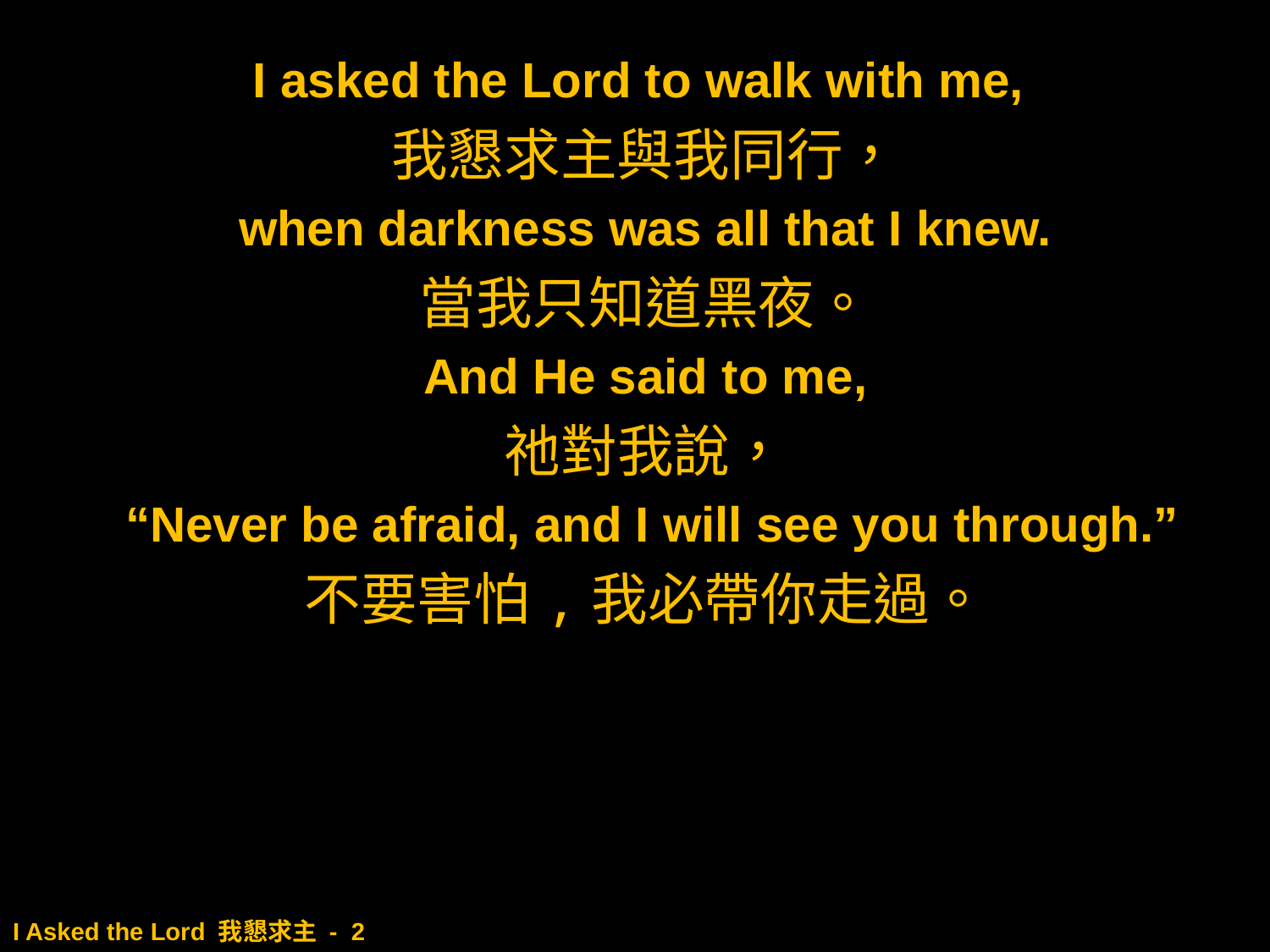

I asked the Lord to walk with me,
我懇求主與我同行，
when darkness was all that I knew.
當我只知道黑夜。
And He said to me,
祂對我說，
 “Never be afraid, and I will see you through.”
不要害怕,我必帶你走過。
# I Asked the Lord 我懇求主 -  2